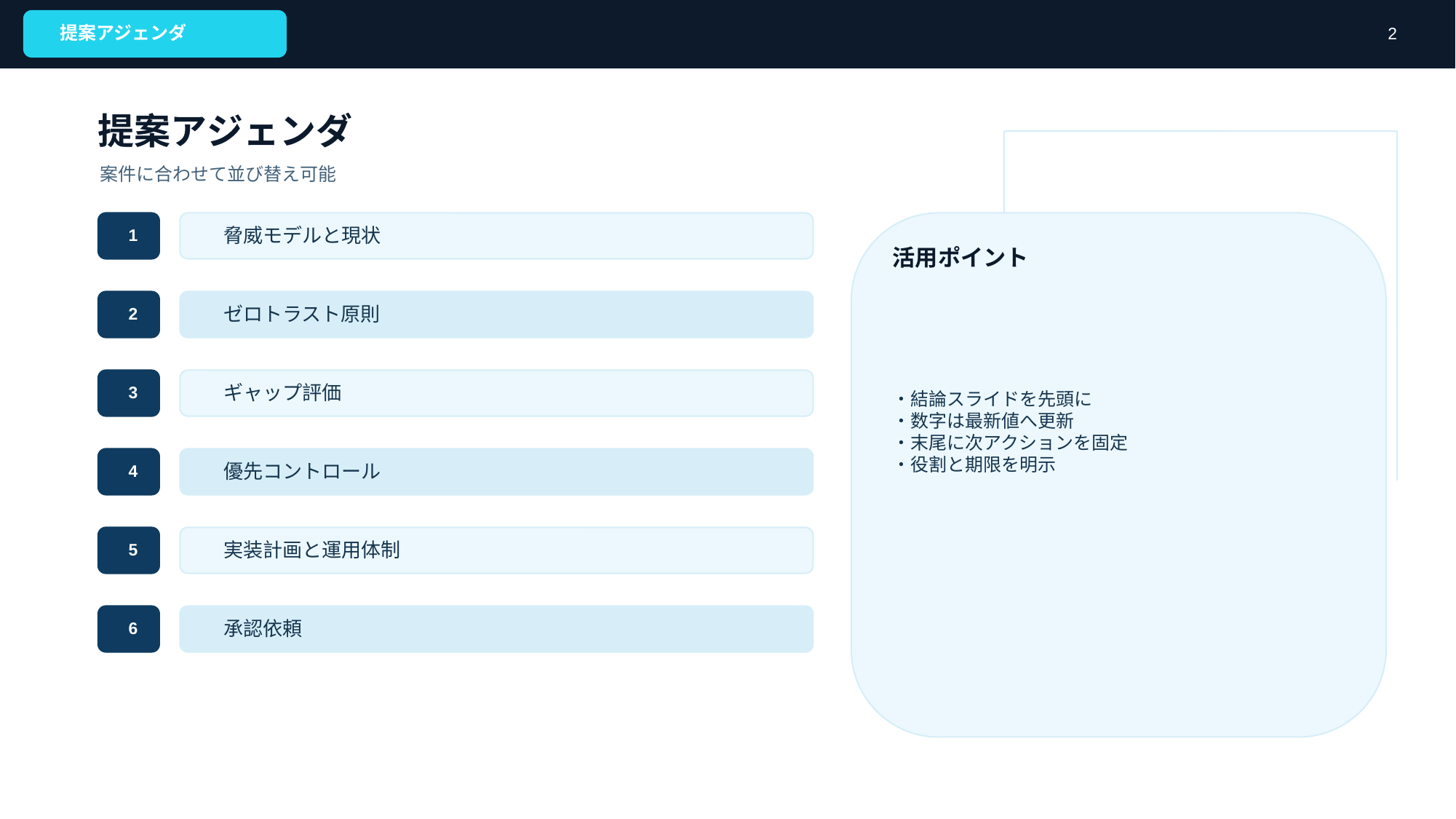

提案アジェンダ
2
提案アジェンダ

案件に合わせて並び替え可能

1
脅威モデルと現状
活用ポイント

・結論スライドを先頭に
・数字は最新値へ更新
・末尾に次アクションを固定
・役割と期限を明示
2
ゼロトラスト原則

3
ギャップ評価

4
優先コントロール

5
実装計画と運用体制

6
承認依頼